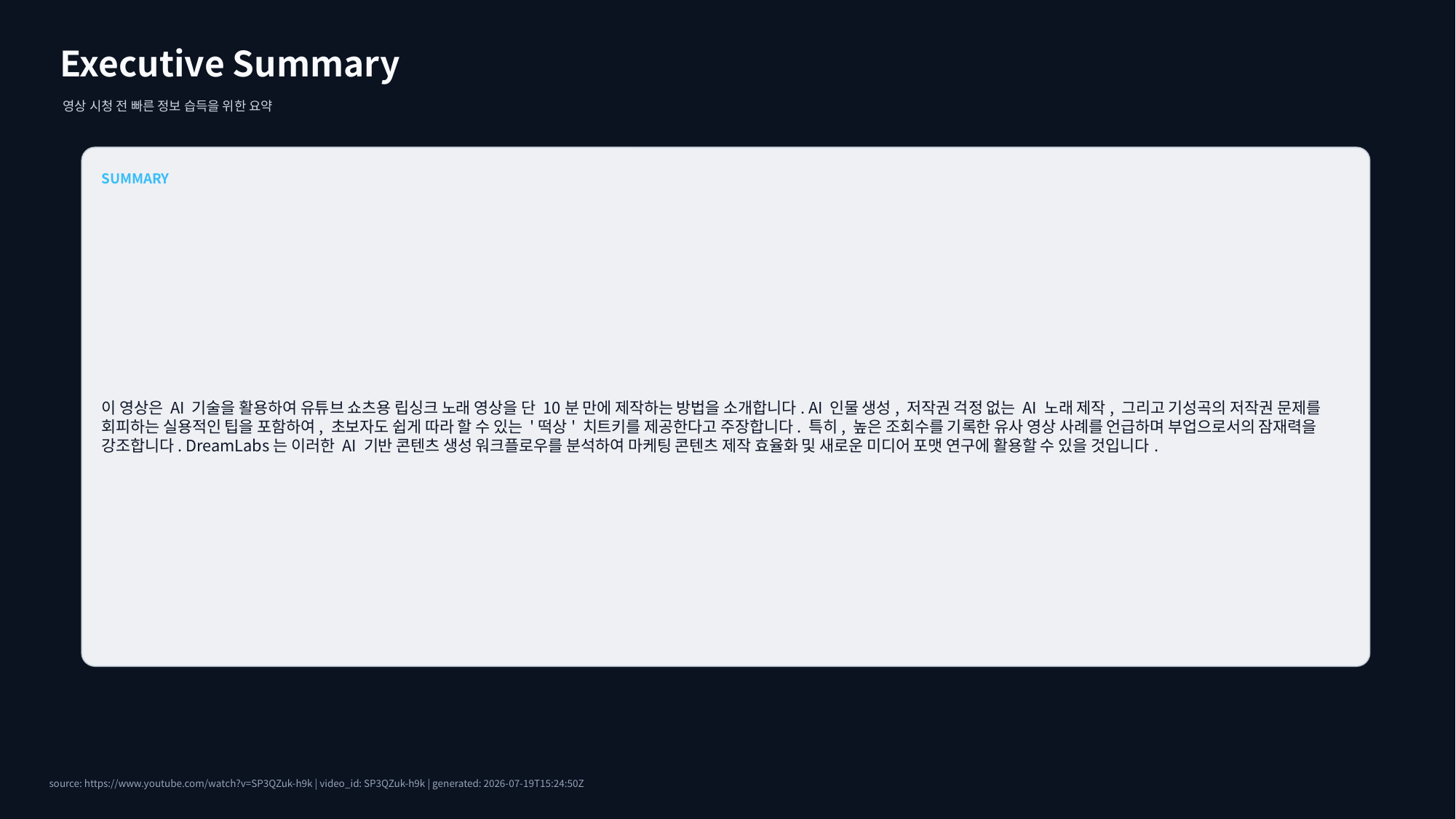

Executive Summary
영상 시청 전 빠른 정보 습득을 위한 요약

SUMMARY
이 영상은 AI 기술을 활용하여 유튜브 쇼츠용 립싱크 노래 영상을 단 10분 만에 제작하는 방법을 소개합니다. AI 인물 생성, 저작권 걱정 없는 AI 노래 제작, 그리고 기성곡의 저작권 문제를 회피하는 실용적인 팁을 포함하여, 초보자도 쉽게 따라 할 수 있는 '떡상' 치트키를 제공한다고 주장합니다. 특히, 높은 조회수를 기록한 유사 영상 사례를 언급하며 부업으로서의 잠재력을 강조합니다. DreamLabs는 이러한 AI 기반 콘텐츠 생성 워크플로우를 분석하여 마케팅 콘텐츠 제작 효율화 및 새로운 미디어 포맷 연구에 활용할 수 있을 것입니다.
source: https://www.youtube.com/watch?v=SP3QZuk-h9k | video_id: SP3QZuk-h9k | generated: 2026-07-19T15:24:50Z